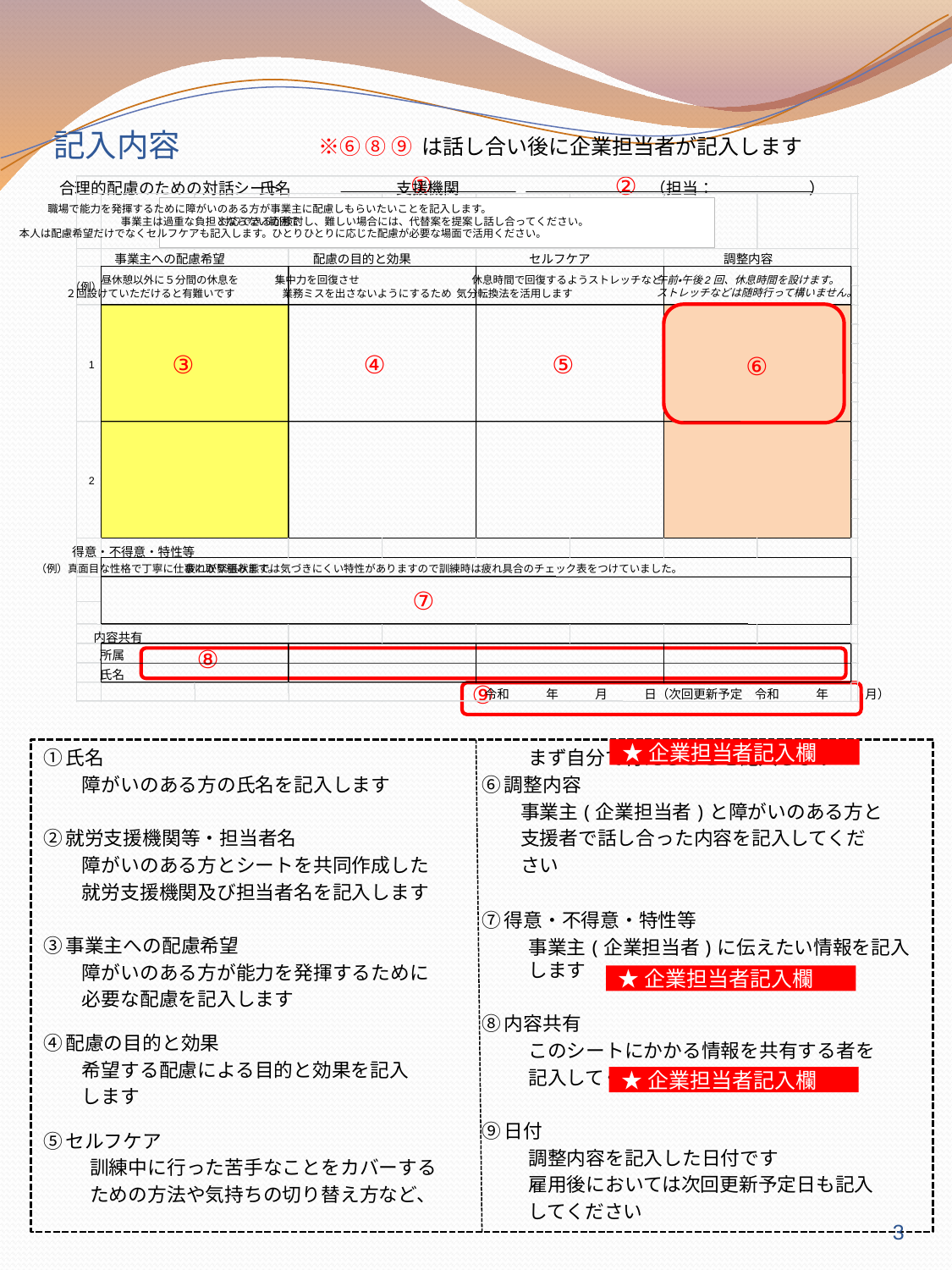

# 記入内容
※⑥ ⑧ ⑨ は話し合い後に企業担当者が記入します
①
②

合理的配慮のための対話シート
氏名

支援機関　　　　　　　　　　　　（担当：　　　　　　）

事業主への配慮希望
配慮の目的と効果
セルフケア
調整内容

昼休憩以外に５分間の休息を
集中力を回復させ
休息時間で回復するようストレッチなど
午前・午後2回、休息時間を設けます。
ストレッチなどは随時行って構いません。
（例）

２回設けていただけると有難いです
業務ミスを出さないようにするため
気分転換法を活用します

1

2

得意・不得意・特性等

（例）真面目な性格で丁寧に仕事に取り組みます。
疲れが緊張状態では気づきにくい特性がありますので訓練時は疲れ具合のチェック表をつけていました。

内容共有

所属

氏名

令和　　　年　　　月　　　日（次回更新予定　令和　　　年　　　月）

職場で能力を発揮するために障がいのある方が事業主に配慮しもらいたいことを記入します。
事業主は過重な負担とならない範囲で
対応できるか検討し、難しい場合には、代替案を提案し話し合ってください。
本人は配慮希望だけでなくセルフケアも記入します。ひとりひとりに応じた配慮が必要な場面で活用ください。

③
③
④
⑤
⑥
⑥
⑦
⑧

⑨

★企業担当者記入欄
①氏名
　　障がいのある方の氏名を記入します

②就労支援機関等・担当者名
　　障がいのある方とシートを共同作成した
　　就労支援機関及び担当者名を記入します

③事業主への配慮希望
　　障がいのある方が能力を発揮するために
　　必要な配慮を記入します

④配慮の目的と効果
　　希望する配慮による目的と効果を記入
　　します

⑤セルフケア
訓練中に行った苦手なことをカバーする
ための方法や気持ちの切り替え方など、
まず自分で行えることを記入します
⑥調整内容
　　事業主(企業担当者)と障がいのある方と
　　支援者で話し合った内容を記入してくだ
　　さい

⑦得意・不得意・特性等
事業主(企業担当者)に伝えたい情報を記入します

⑧内容共有
このシートにかかる情報を共有する者を
記入してください

⑨日付
調整内容を記入した日付です
雇用後においては次回更新予定日も記入
してください
★企業担当者記入欄
★企業担当者記入欄
3